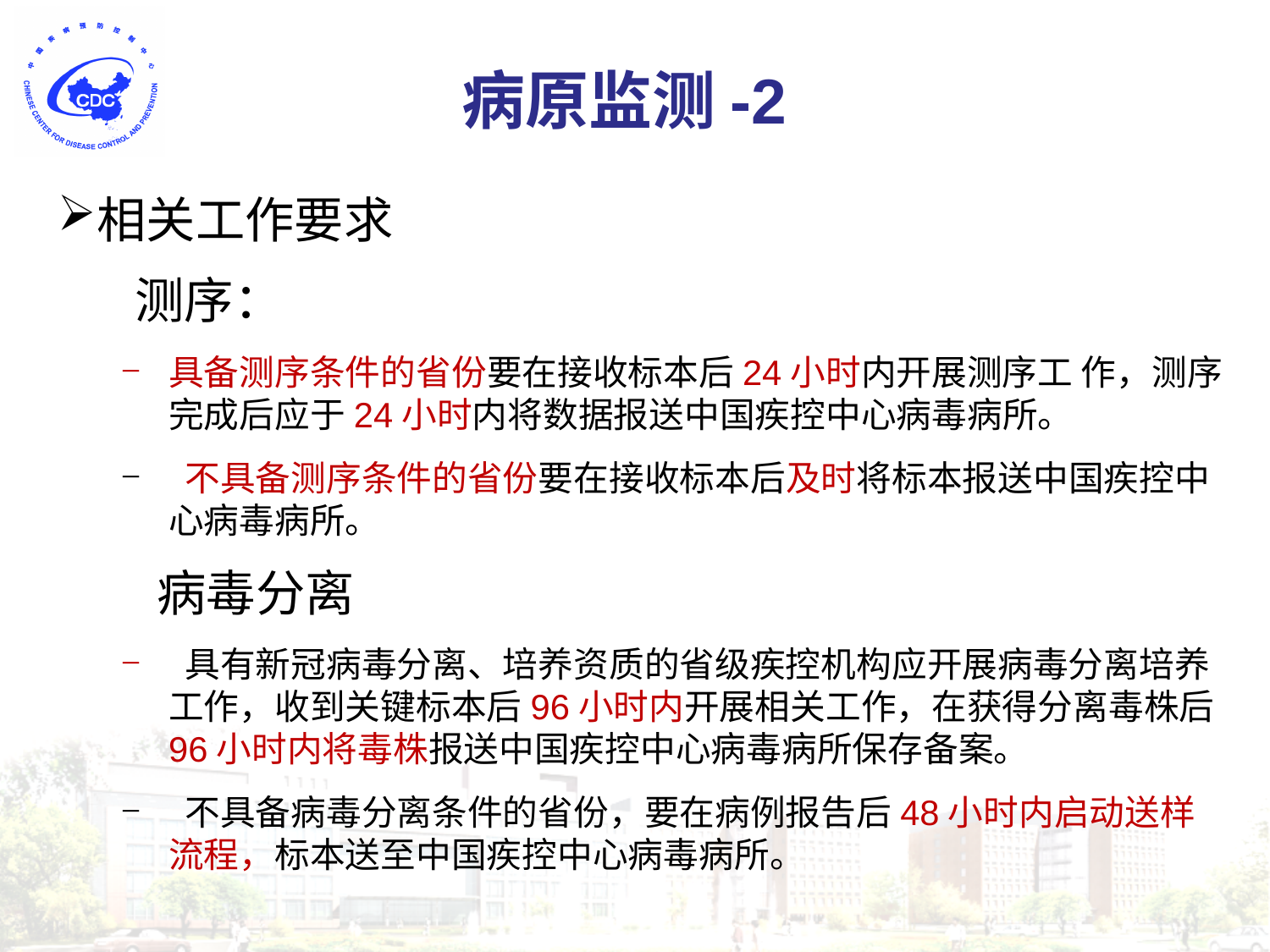

# 病原监测-2
相关工作要求
      测序：
具备测序条件的省份要在接收标本后24小时内开展测序工 作，测序完成后应于24小时内将数据报送中国疾控中心病毒病所。
 不具备测序条件的省份要在接收标本后及时将标本报送中国疾控中心病毒病所。
        病毒分离
 具有新冠病毒分离、培养资质的省级疾控机构应开展病毒分离培养工作，收到关键标本后96小时内开展相关工作，在获得分离毒株后96小时内将毒株报送中国疾控中心病毒病所保存备案。
 不具备病毒分离条件的省份，要在病例报告后48小时内启动送样流程，标本送至中国疾控中心病毒病所。